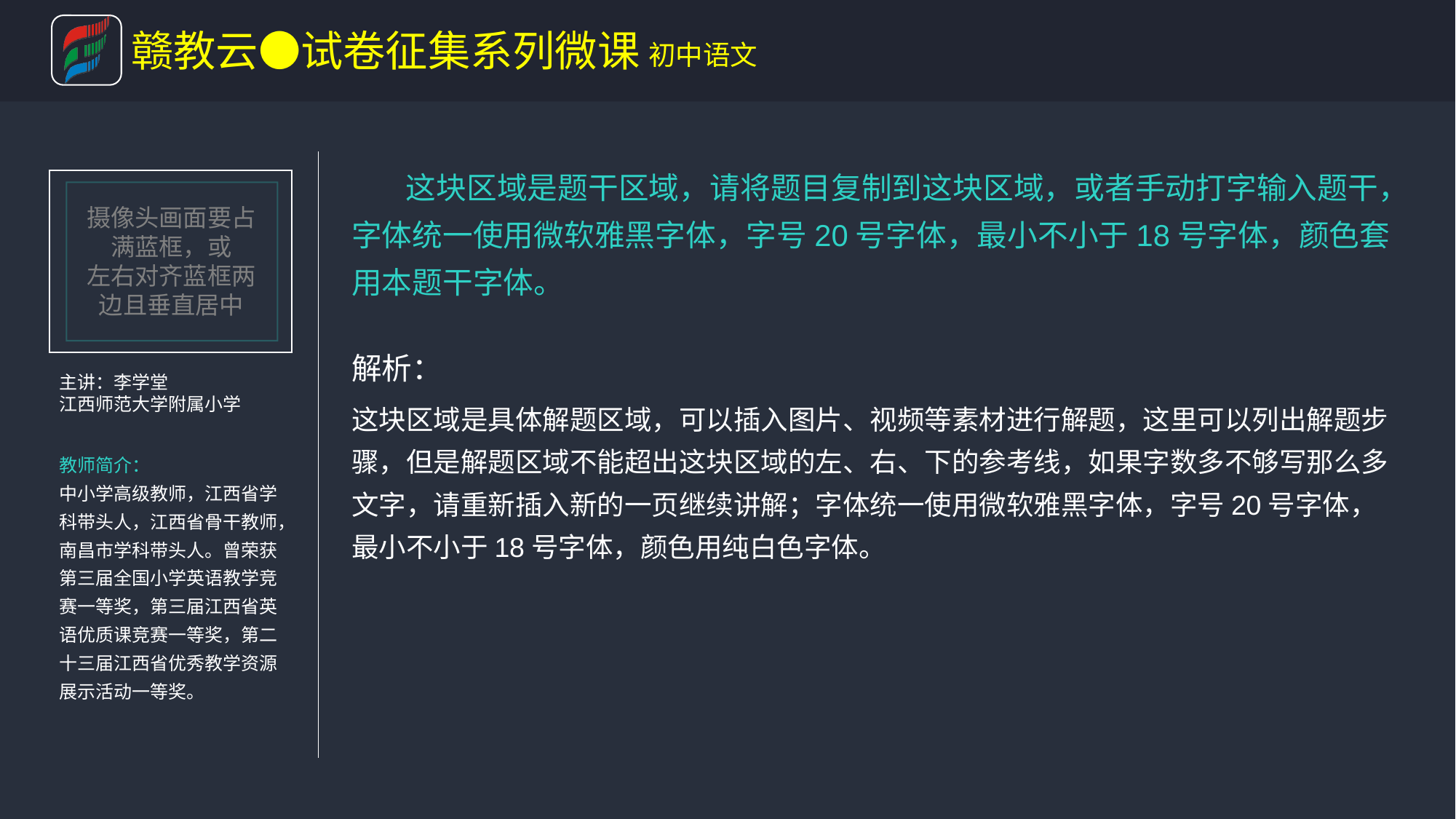

初中语文
       这块区域是题干区域，请将题目复制到这块区域，或者手动打字输入题干，字体统一使用微软雅黑字体，字号20号字体，最小不小于18号字体，颜色套用本题干字体。
解析：
主讲：李学堂
江西师范大学附属小学
这块区域是具体解题区域，可以插入图片、视频等素材进行解题，这里可以列出解题步骤，但是解题区域不能超出这块区域的左、右、下的参考线，如果字数多不够写那么多文字，请重新插入新的一页继续讲解；字体统一使用微软雅黑字体，字号20号字体，最小不小于18号字体，颜色用纯白色字体。

中小学高级教师，江西省学科带头人，江西省骨干教师，南昌市学科带头人。曾荣获第三届全国小学英语教学竞赛一等奖，第三届江西省英语优质课竞赛一等奖，第二十三届江西省优秀教学资源展示活动一等奖。